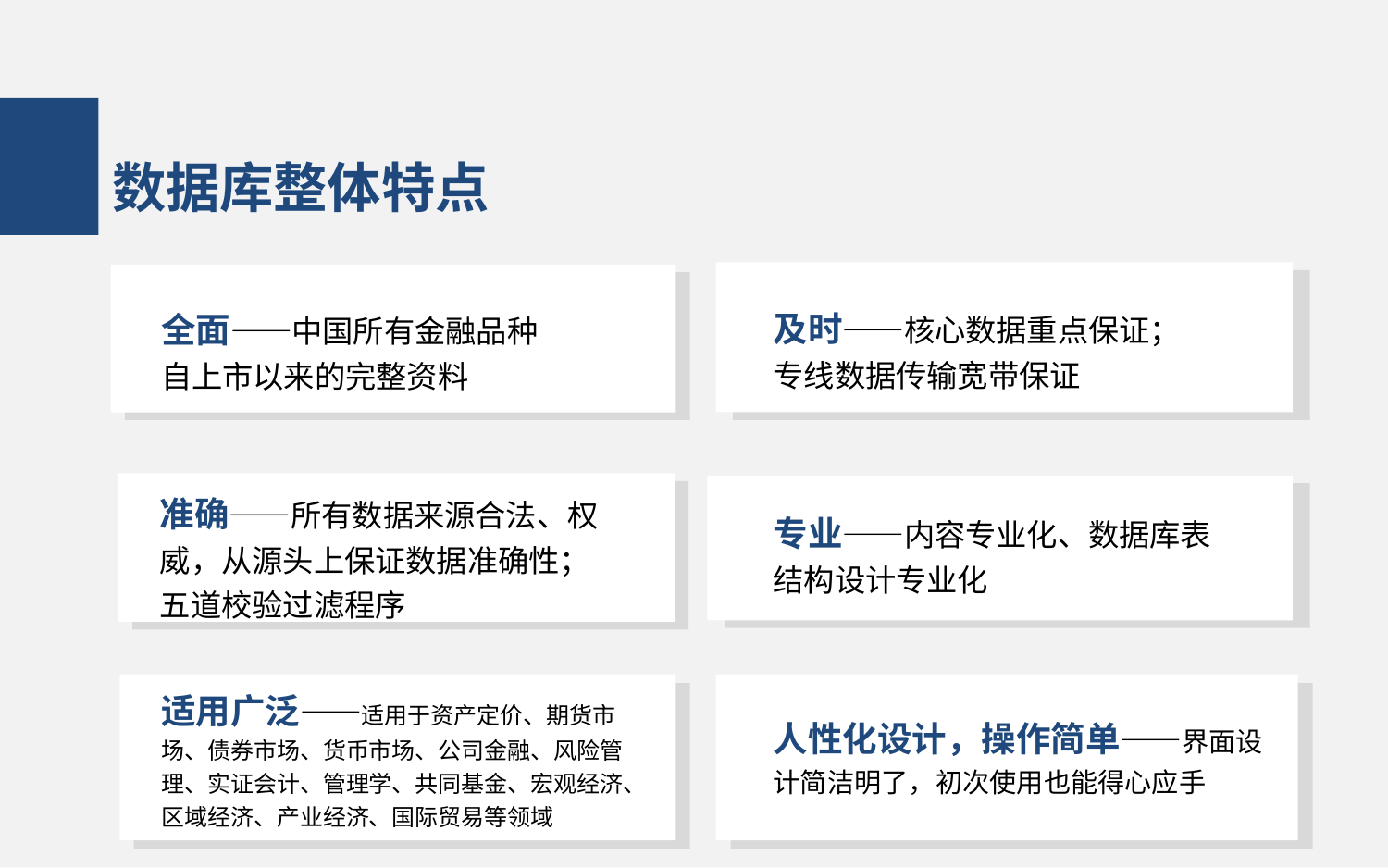

数据库整体特点

及时——核心数据重点保证；专线数据传输宽带保证
全面——中国所有金融品种自上市以来的完整资料

准确——所有数据来源合法、权威，从源头上保证数据准确性；五道校验过滤程序
专业——内容专业化、数据库表结构设计专业化

适用广泛——适用于资产定价、期货市场、债券市场、货币市场、公司金融、风险管理、实证会计、管理学、共同基金、宏观经济、区域经济、产业经济、国际贸易等领域

人性化设计，操作简单——界面设计简洁明了，初次使用也能得心应手